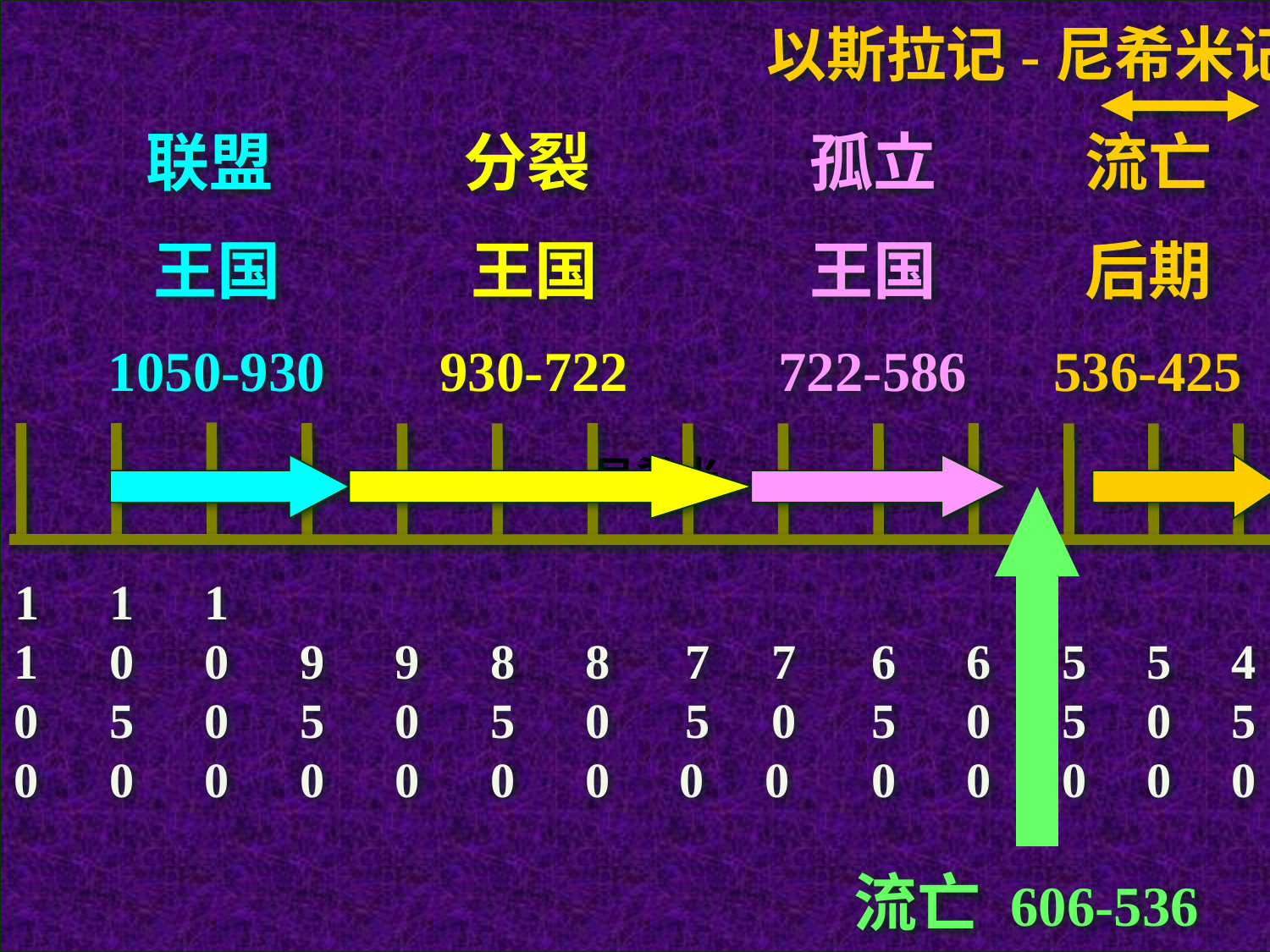

尼希米
以斯拉记-尼希米记

联盟
王国
1050-930
分裂
王国
930-722
孤立
王国
722-586
流亡
后期
536-425

1100
1050
1000
 950
 900
 850
 800
   7 5 0
   7 0 0
 650
 600
 550
 500
 450
流亡 606-536